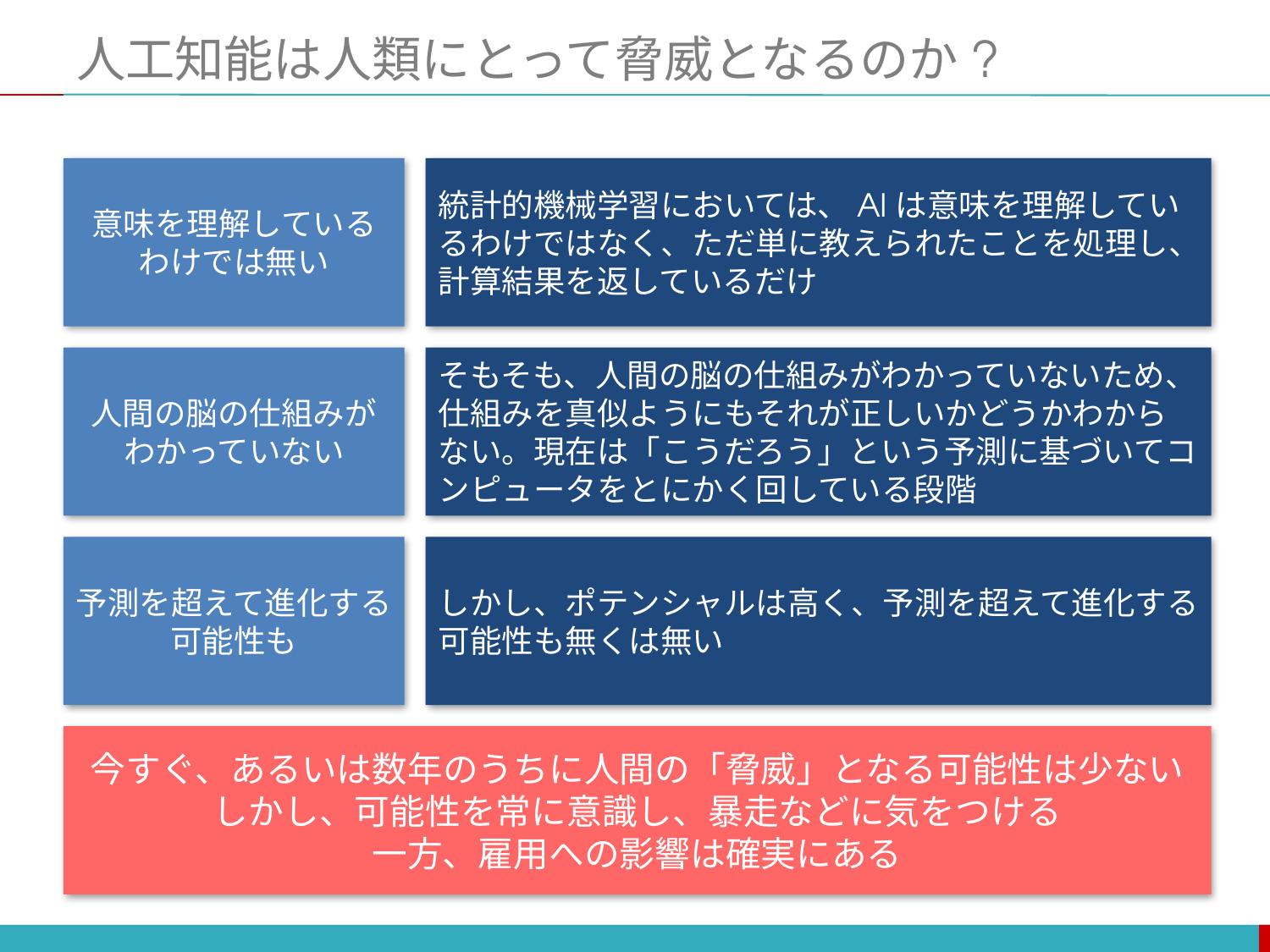

# 人工知能は人類にとって脅威となるのか?
意味を理解しているわけでは無い
統計的機械学習においては、AIは意味を理解しているわけではなく、ただ単に教えられたことを処理し、計算結果を返しているだけ
人間の脳の仕組みがわかっていない
そもそも、人間の脳の仕組みがわかっていないため、仕組みを真似ようにもそれが正しいかどうかわからない。現在は「こうだろう」という予測に基づいてコンピュータをとにかく回している段階
予測を超えて進化する可能性も
しかし、ポテンシャルは高く、予測を超えて進化する可能性も無くは無い
今すぐ、あるいは数年のうちに人間の「脅威」となる可能性は少ない
しかし、可能性を常に意識し、暴走などに気をつける
一方、雇用への影響は確実にある